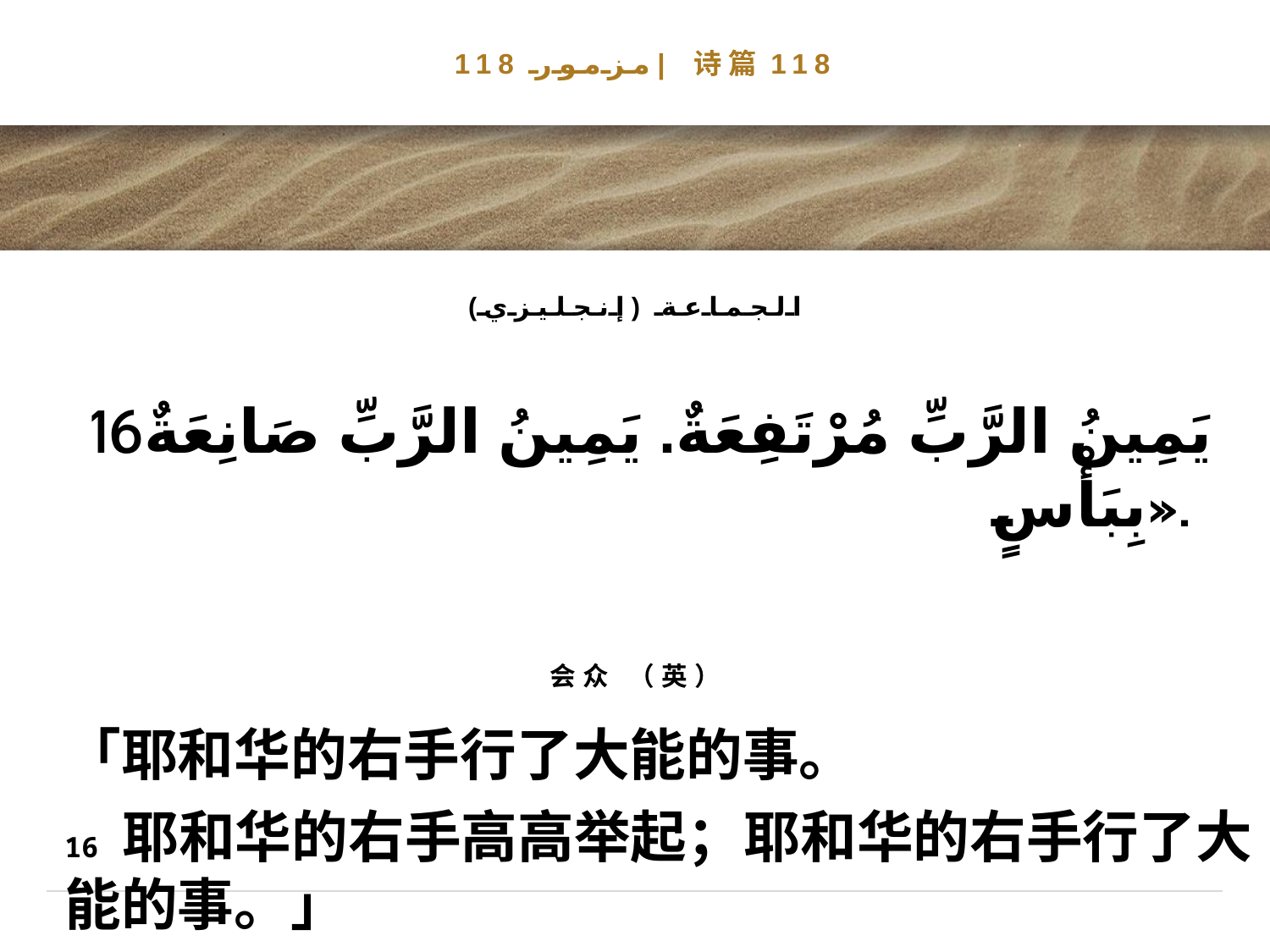

# مزمور 118| 诗篇118
الجماعة (إنجليزي)
 16يَمِينُ الرَّبِّ مُرْتَفِعَةٌ. يَمِينُ الرَّبِّ صَانِعَةٌ بِبَأْسٍ».
会众 （英）
「耶和华的右手行了大能的事。
16 耶和华的右手高高举起；耶和华的右手行了大能的事。」